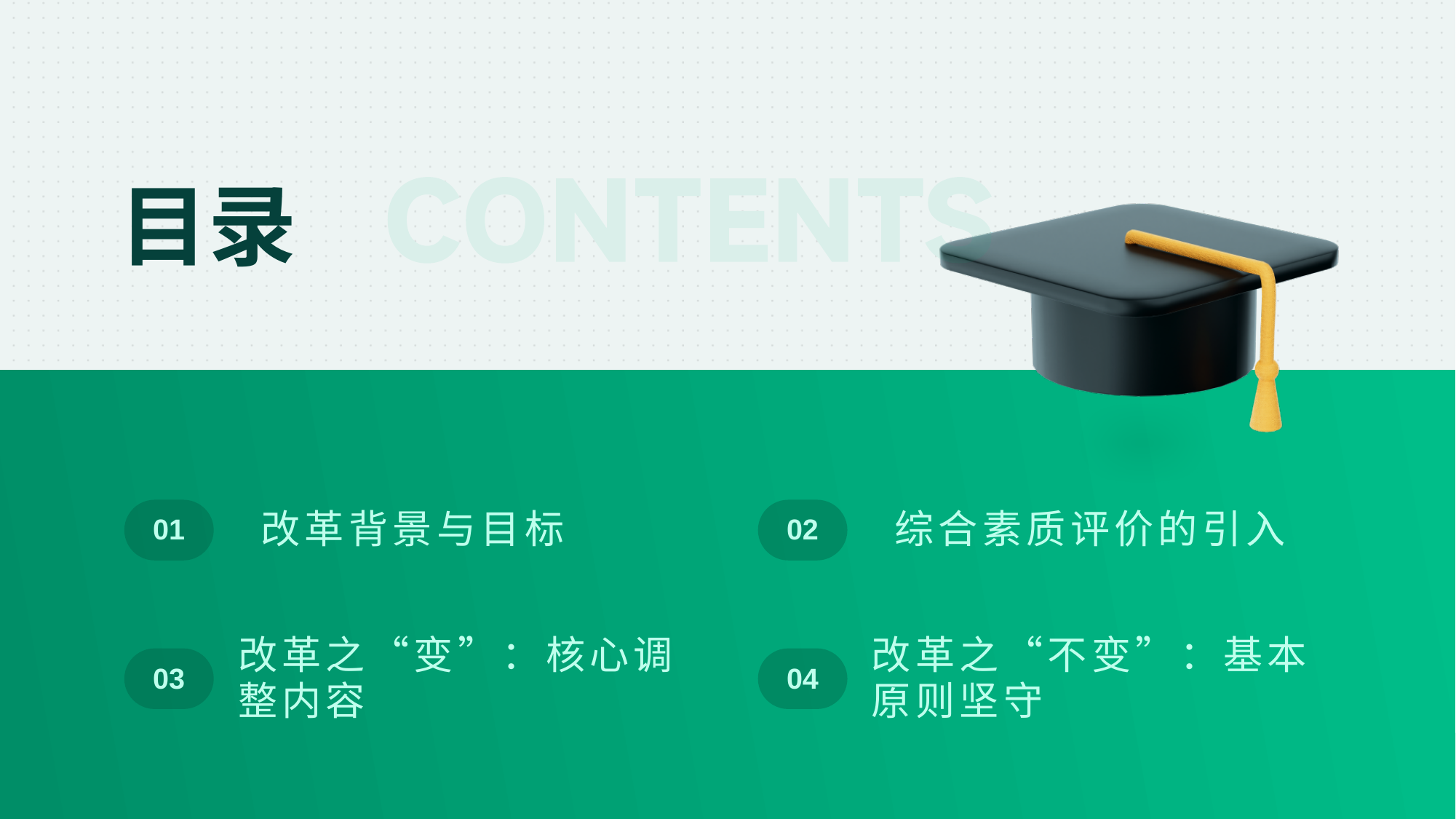

# 目录

 改革背景与目标
 综合素质评价的引入
01
02
改革之“变”：核心调整内容
改革之“不变”：基本原则坚守
03
04